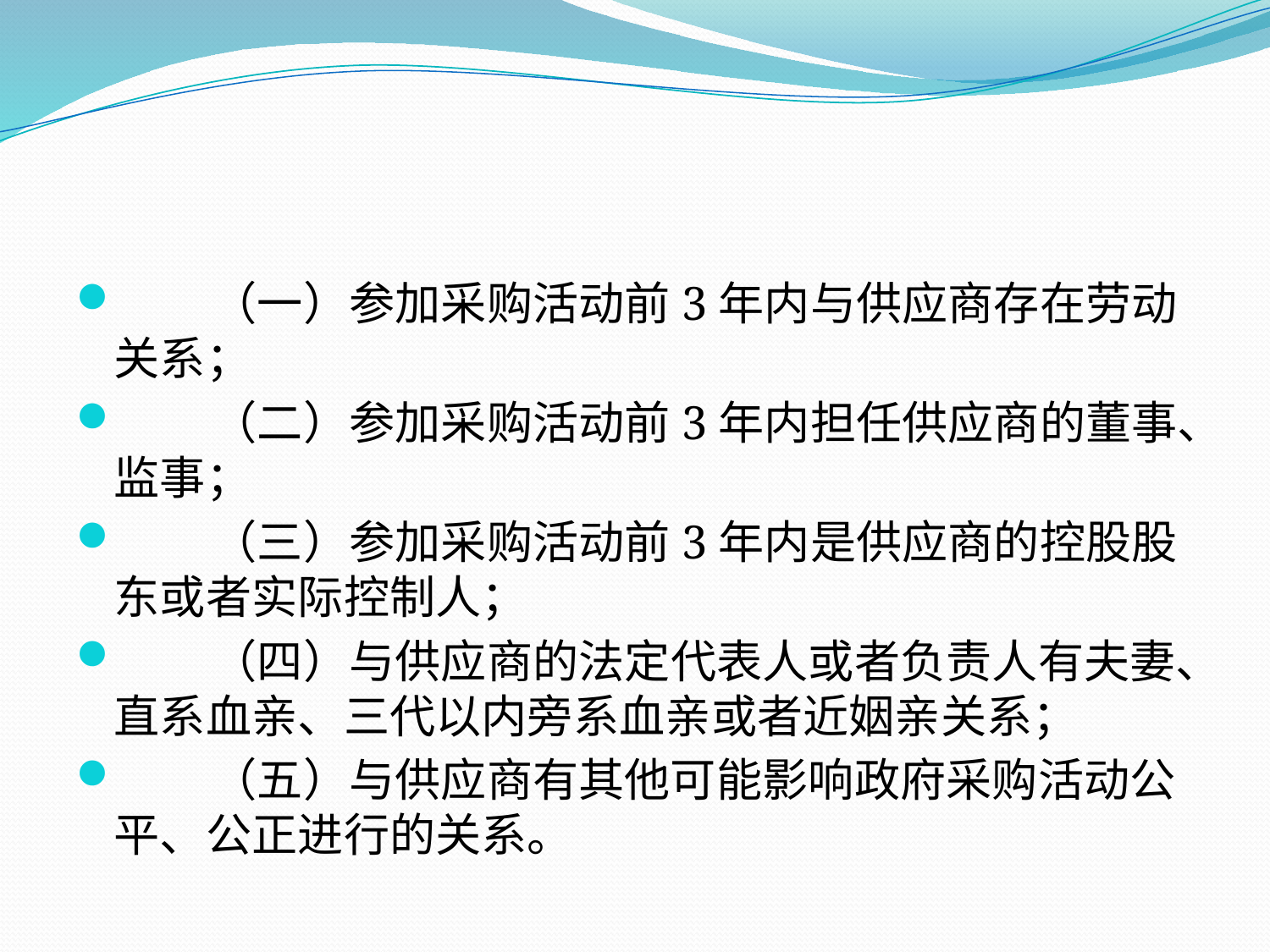

#
　　（一）参加采购活动前3年内与供应商存在劳动关系；
　　（二）参加采购活动前3年内担任供应商的董事、监事；
　　（三）参加采购活动前3年内是供应商的控股股东或者实际控制人；
　　（四）与供应商的法定代表人或者负责人有夫妻、直系血亲、三代以内旁系血亲或者近姻亲关系；
　　（五）与供应商有其他可能影响政府采购活动公平、公正进行的关系。